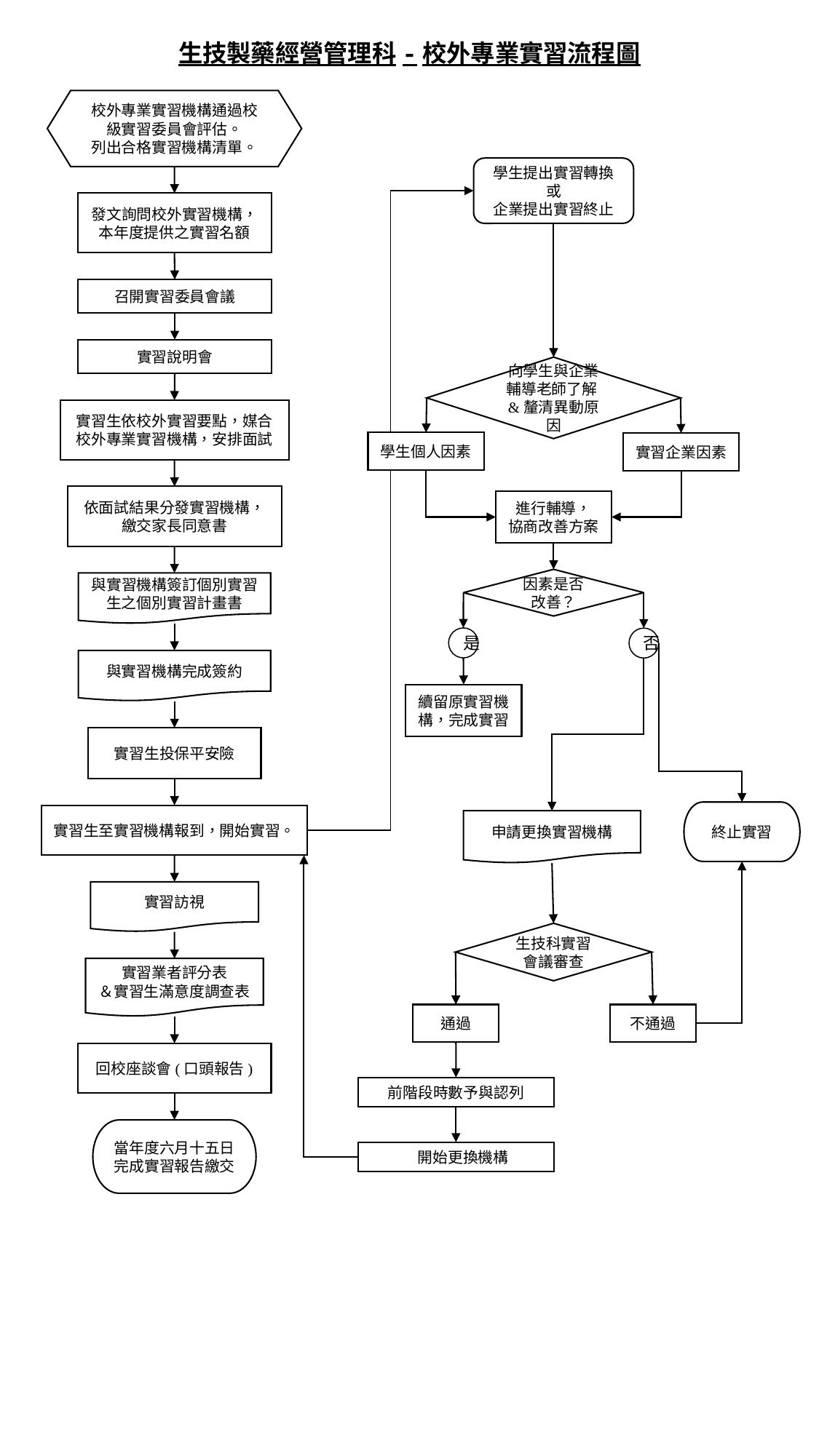

生技製藥經營管理科-校外專業實習流程圖
校外專業實習機構通過校級實習委員會評估。
列出合格實習機構清單。
學生提出實習轉換
或
企業提出實習終止
發文詢問校外實習機構，本年度提供之實習名額
召開實習委員會議
實習說明會
向學生與企業輔導老師了解&釐清異動原因
實習生依校外實習要點，媒合校外專業實習機構，安排面試
學生個人因素
實習企業因素
依面試結果分發實習機構，繳交家長同意書
進行輔導，
協商改善方案
因素是否改善？
與實習機構簽訂個別實習生之個別實習計畫書
是
否
與實習機構完成簽約
續留原實習機構，完成實習
實習生投保平安險
終止實習
實習生至實習機構報到，開始實習。
申請更換實習機構
實習訪視
生技科實習會議審查
實習業者評分表
＆實習生滿意度調查表
通過
不通過
回校座談會(口頭報告)
前階段時數予與認列
當年度六月十五日完成實習報告繳交
   開始更換機構